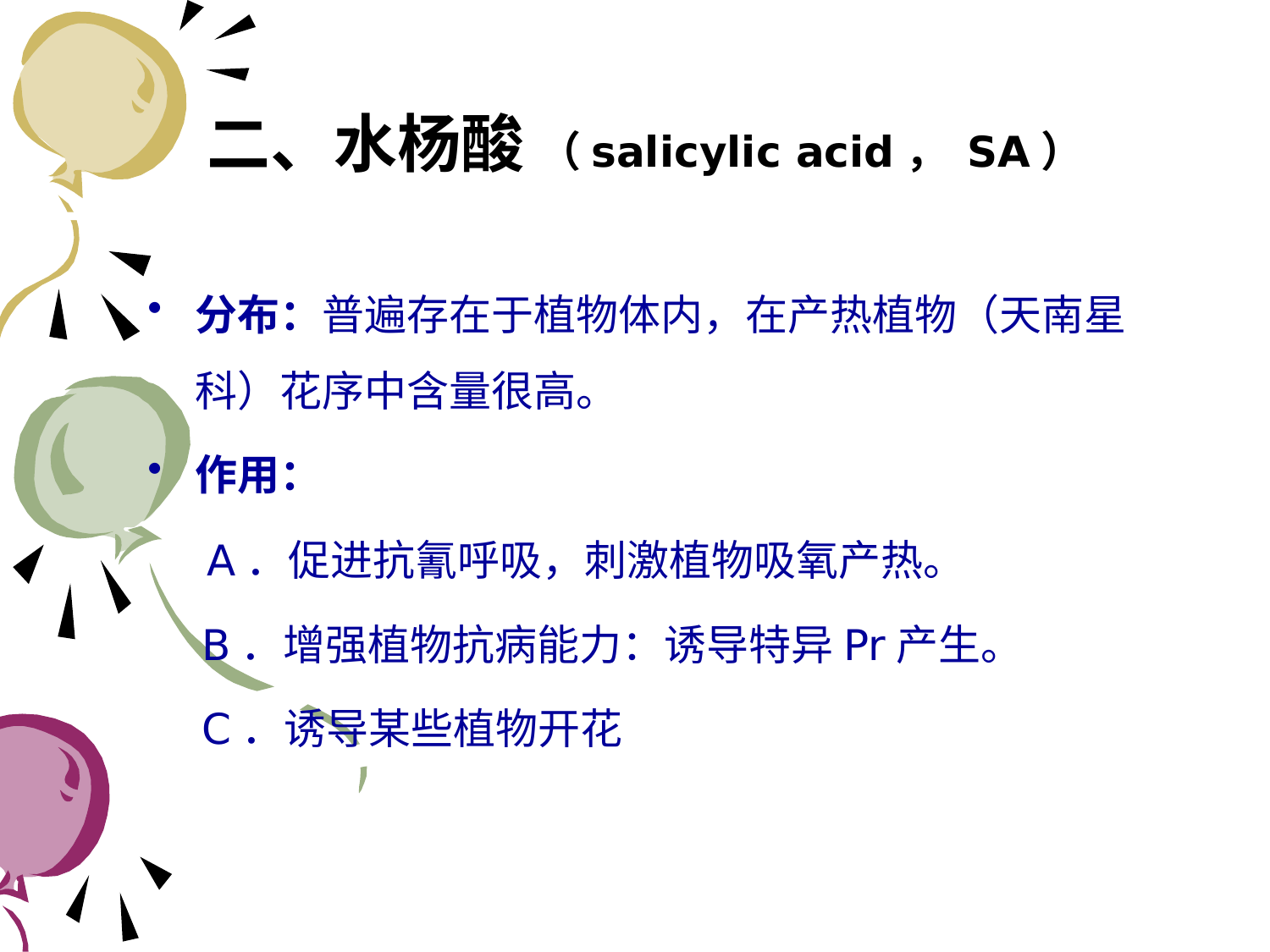

# 二、水杨酸 （salicylic acid， SA）

分布：普遍存在于植物体内，在产热植物（天南星科）花序中含量很高。
作用：
    A．促进抗氰呼吸，刺激植物吸氧产热。
    B．增强植物抗病能力：诱导特异Pr产生。
    C．诱导某些植物开花